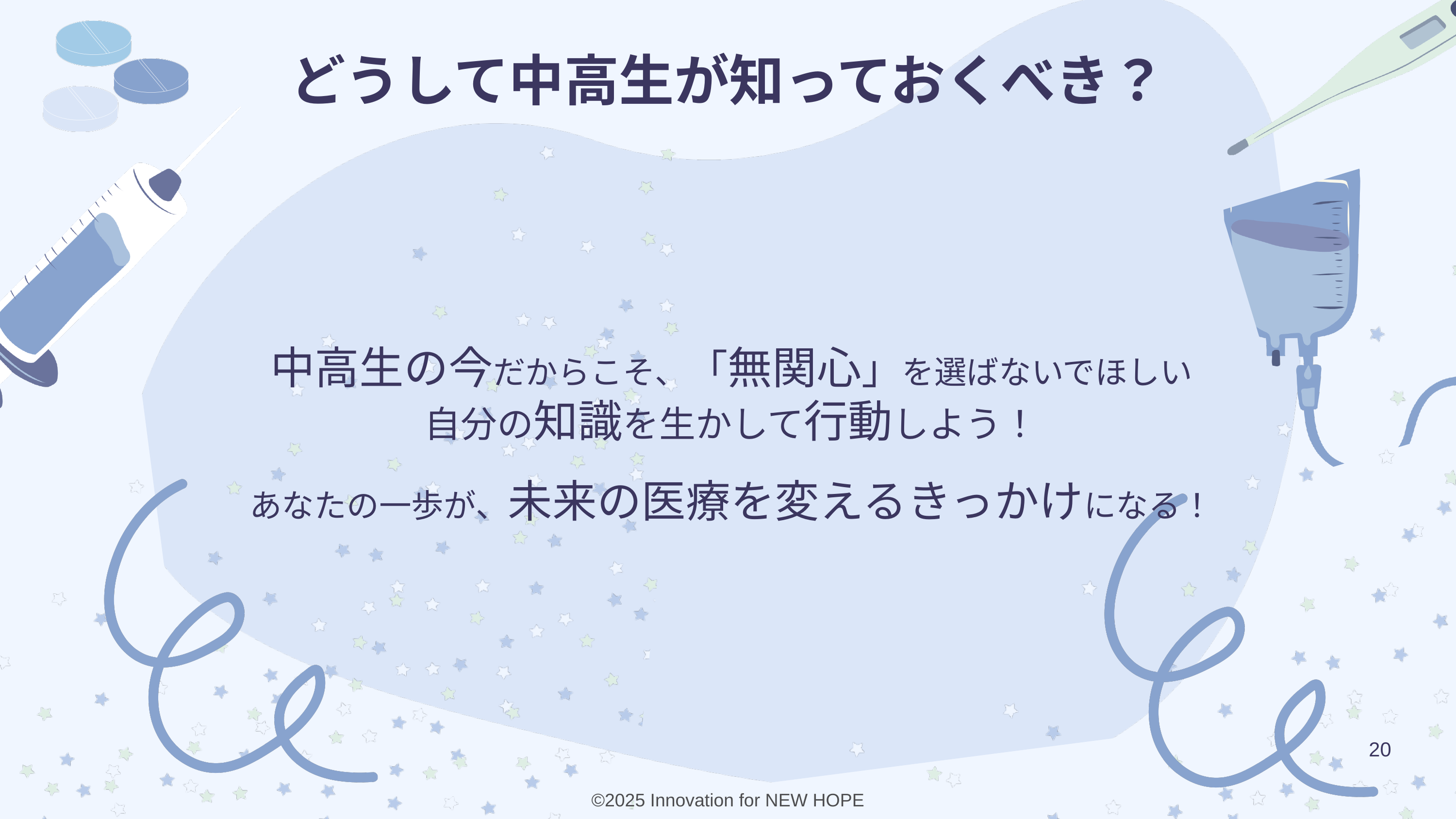

どうして中高生が知っておくべき？

中高生の今だからこそ、「無関心」を選ばないでほしい
自分の知識を生かして行動しよう！
あなたの一歩が、未来の医療を変えるきっかけになる！

20
©2025 Innovation for NEW HOPE